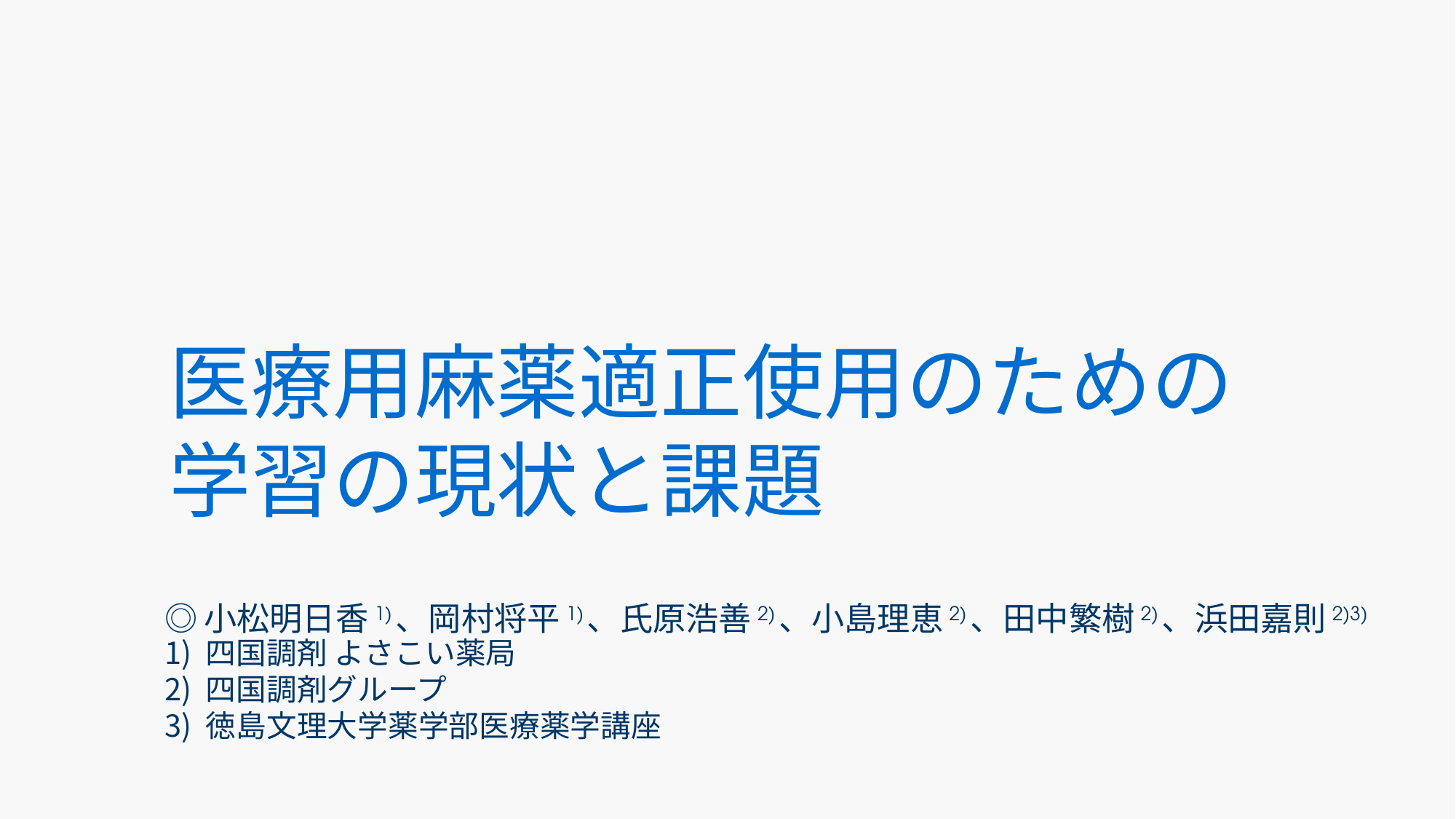

# 医療用麻薬適正使用のための学習の現状と課題

◎小松明日香1)、岡村将平1)、氏原浩善2)、小島理恵2)、田中繁樹2)、浜田嘉則2)3)

四国調剤 よさこい薬局
四国調剤グループ
徳島文理大学薬学部医療薬学講座